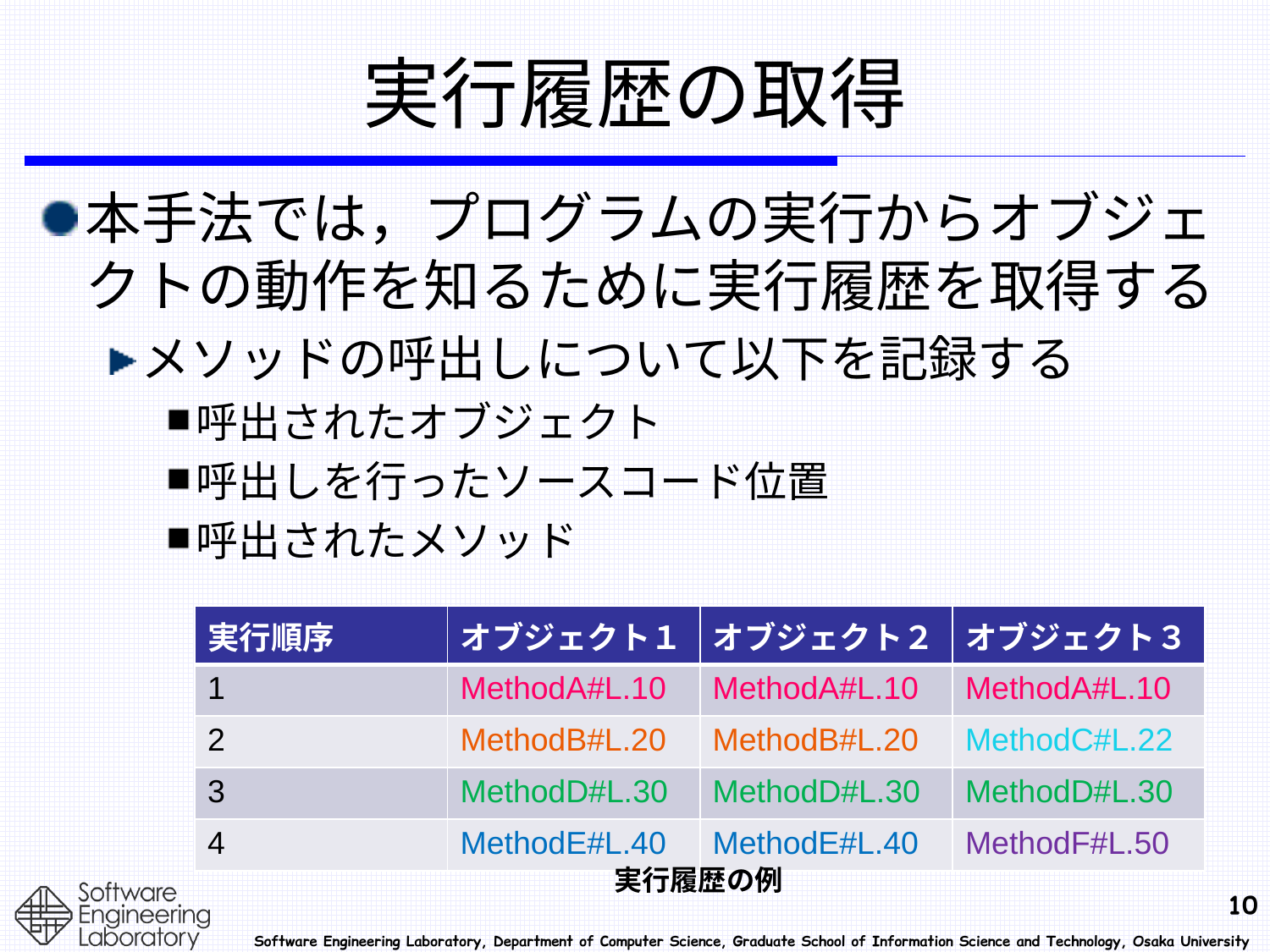

# 実行履歴の取得
本手法では，プログラムの実行からオブジェクトの動作を知るために実行履歴を取得する
メソッドの呼出しについて以下を記録する
呼出されたオブジェクト
呼出しを行ったソースコード位置
呼出されたメソッド
| 実行順序 | オブジェクト１ | オブジェクト２ | オブジェクト３ |
| --- | --- | --- | --- |
| 1 | MethodA#L.10 | MethodA#L.10 | MethodA#L.10 |
| 2 | MethodB#L.20 | MethodB#L.20 | MethodC#L.22 |
| 3 | MethodD#L.30 | MethodD#L.30 | MethodD#L.30 |
| 4 | MethodE#L.40 | MethodE#L.40 | MethodF#L.50 |
実行履歴の例